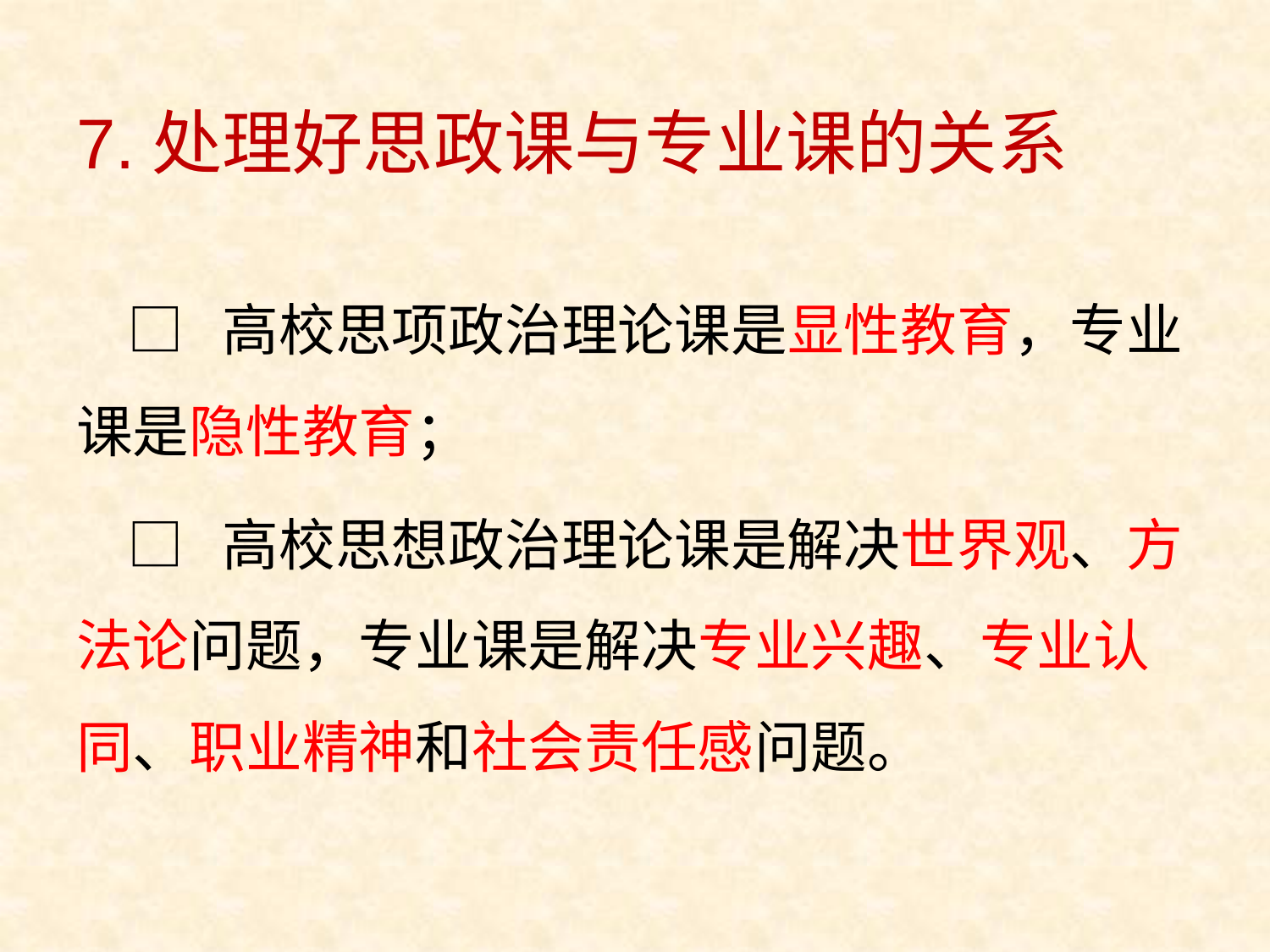

# 7.处理好思政课与专业课的关系
    □  高校思项政治理论课是显性教育，专业课是隐性教育；
    □  高校思想政治理论课是解决世界观、方法论问题，专业课是解决专业兴趣、专业认同、职业精神和社会责任感问题。
118